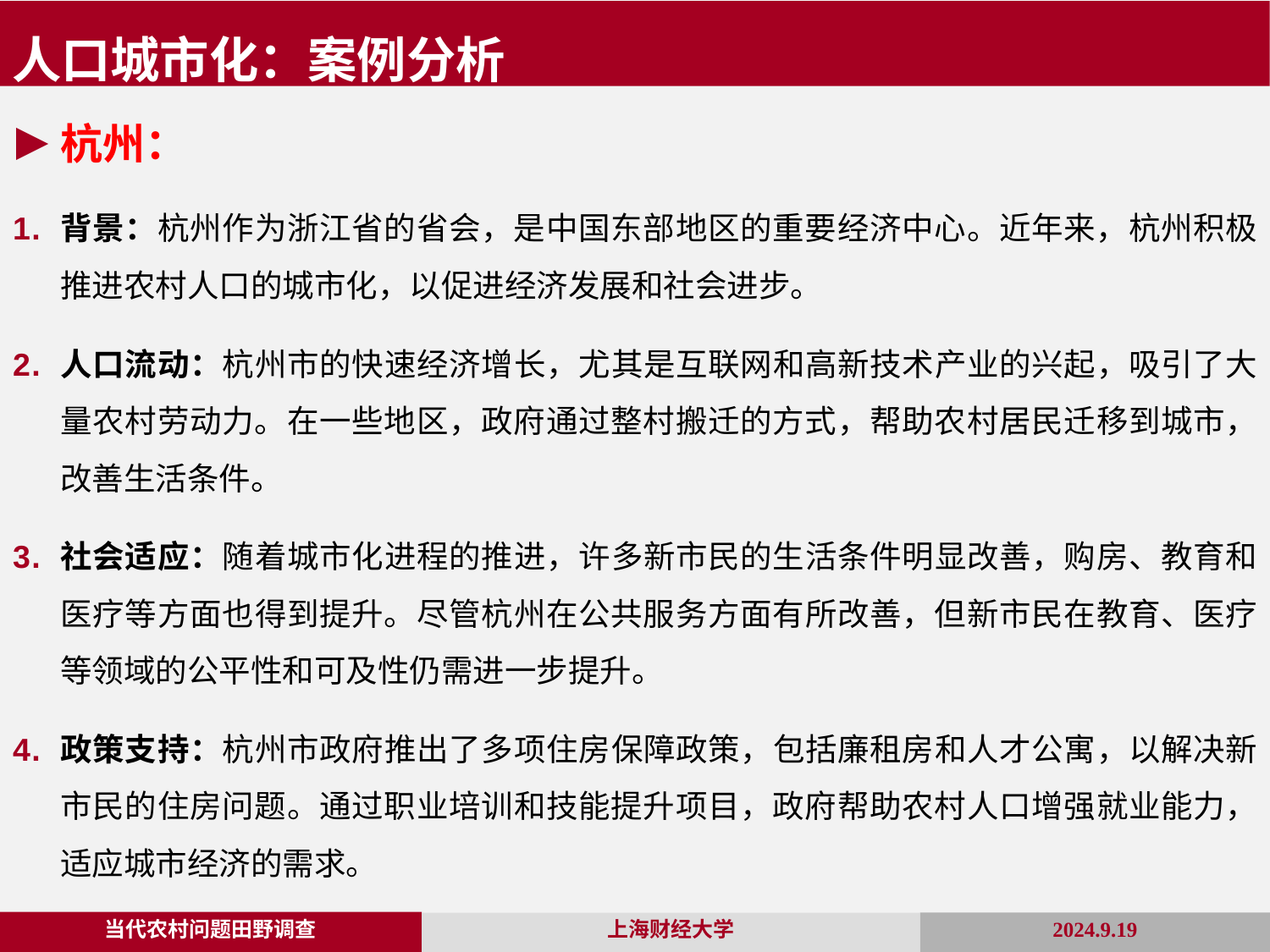

人口城市化：案例分析
杭州：
背景：杭州作为浙江省的省会，是中国东部地区的重要经济中心。近年来，杭州积极推进农村人口的城市化，以促进经济发展和社会进步。
人口流动：杭州市的快速经济增长，尤其是互联网和高新技术产业的兴起，吸引了大量农村劳动力。在一些地区，政府通过整村搬迁的方式，帮助农村居民迁移到城市，改善生活条件。
社会适应：随着城市化进程的推进，许多新市民的生活条件明显改善，购房、教育和医疗等方面也得到提升。尽管杭州在公共服务方面有所改善，但新市民在教育、医疗等领域的公平性和可及性仍需进一步提升。
政策支持：杭州市政府推出了多项住房保障政策，包括廉租房和人才公寓，以解决新市民的住房问题。通过职业培训和技能提升项目，政府帮助农村人口增强就业能力，适应城市经济的需求。
当代农村问题田野调查
2024.9.19
上海财经大学